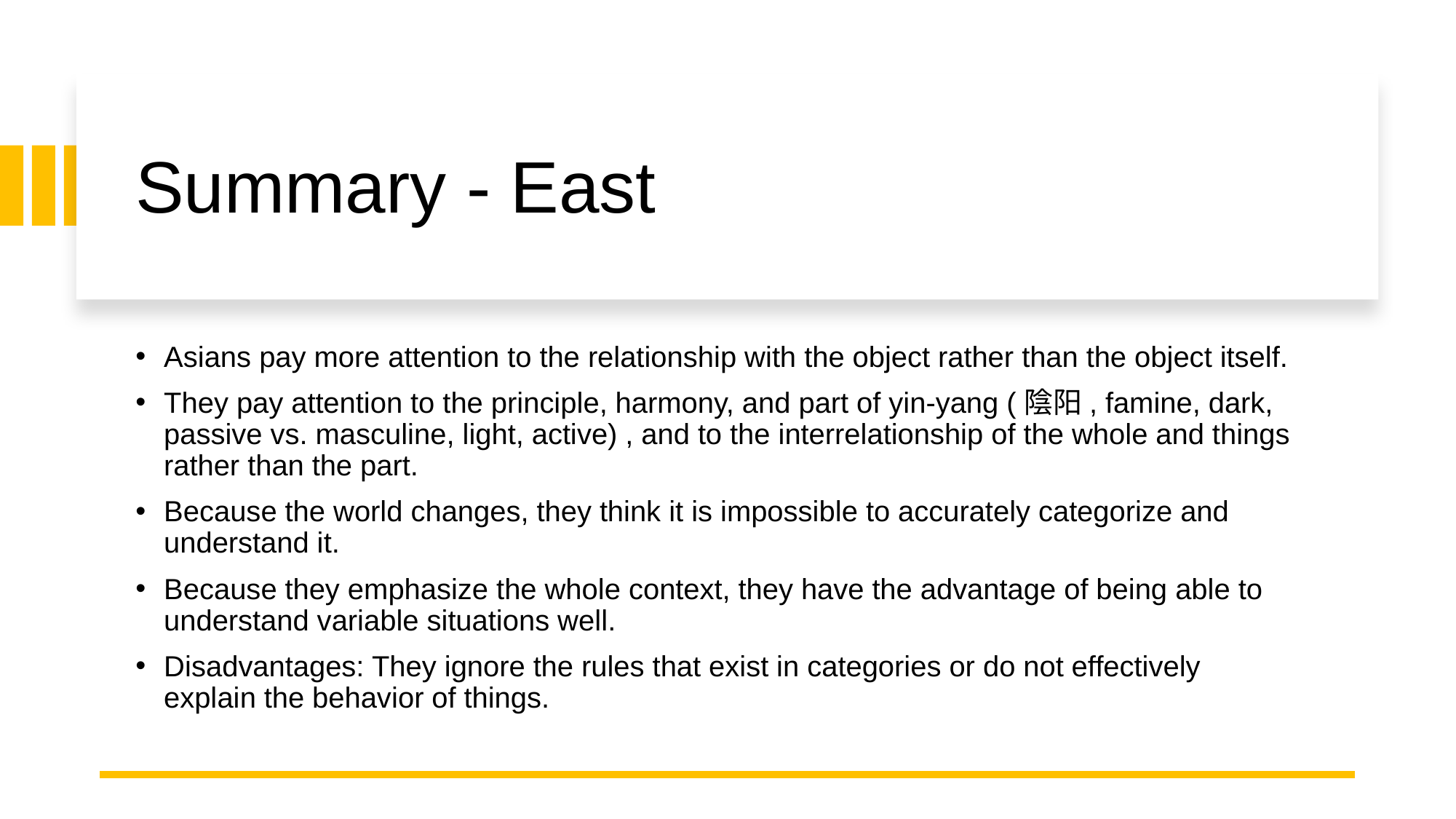

# Summary - East

Asians pay more attention to the relationship with the object rather than the object itself.
They pay attention to the principle, harmony, and part of yin-yang (陰阳, famine, dark, passive vs. masculine, light, active) , and to the interrelationship of the whole and things rather than the part.
Because the world changes, they think it is impossible to accurately categorize and understand it.
Because they emphasize the whole context, they have the advantage of being able to understand variable situations well.
Disadvantages: They ignore the rules that exist in categories or do not effectively explain the behavior of things.